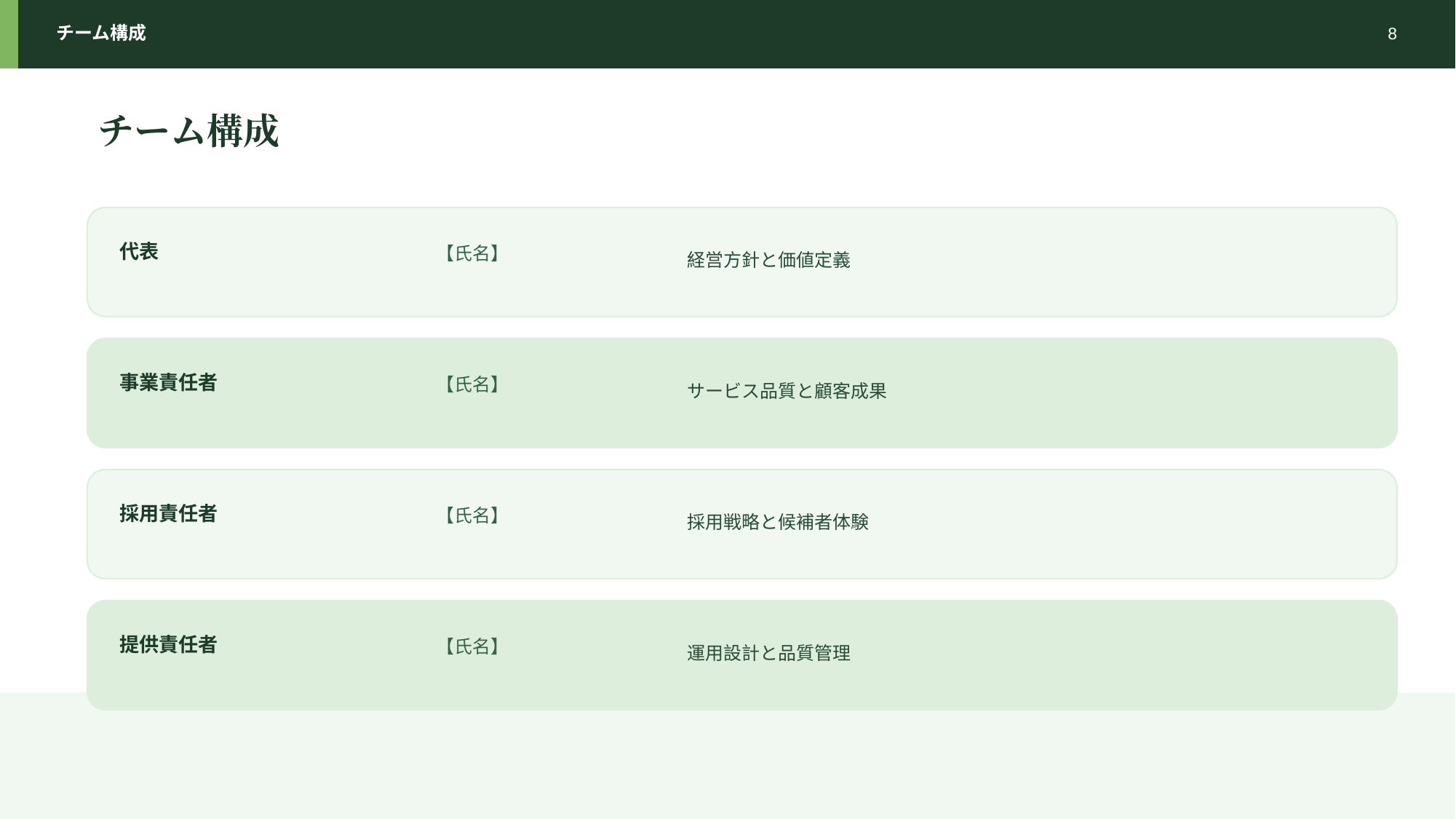

チーム構成
8
チーム構成

経営方針と価値定義
代表
【氏名】

サービス品質と顧客成果
事業責任者
【氏名】

採用戦略と候補者体験
採用責任者
【氏名】

運用設計と品質管理
提供責任者
【氏名】